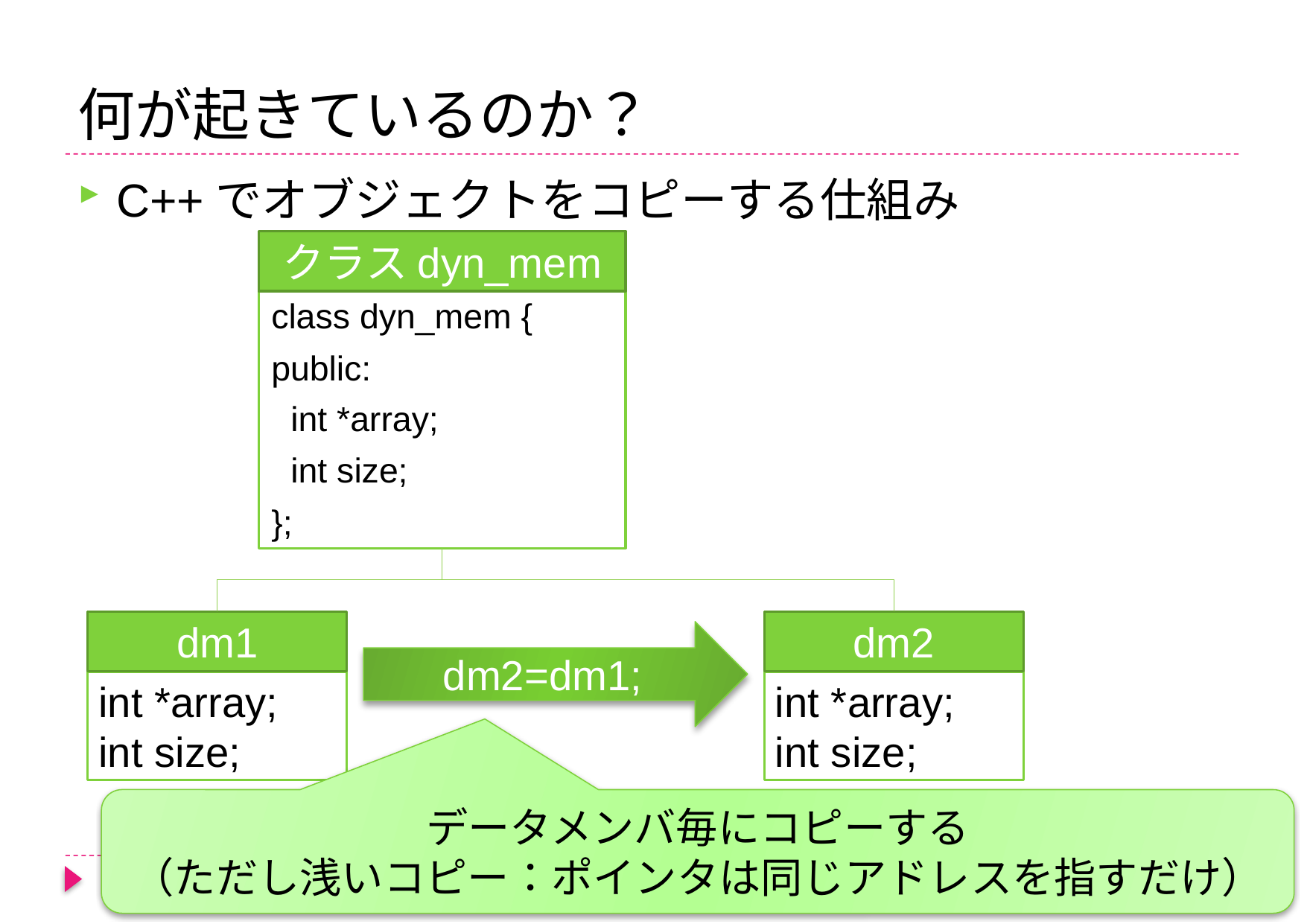

# 何が起きているのか？
C++でオブジェクトをコピーする仕組み

クラスdyn_mem
class dyn_mem {
public:
  int *array;
  int size;
};
dm1
dm2
dm2=dm1;
int *array;
int size;
int *array;
int size;
データメンバ毎にコピーする
（ただし浅いコピー：ポインタは同じアドレスを指すだけ）
26